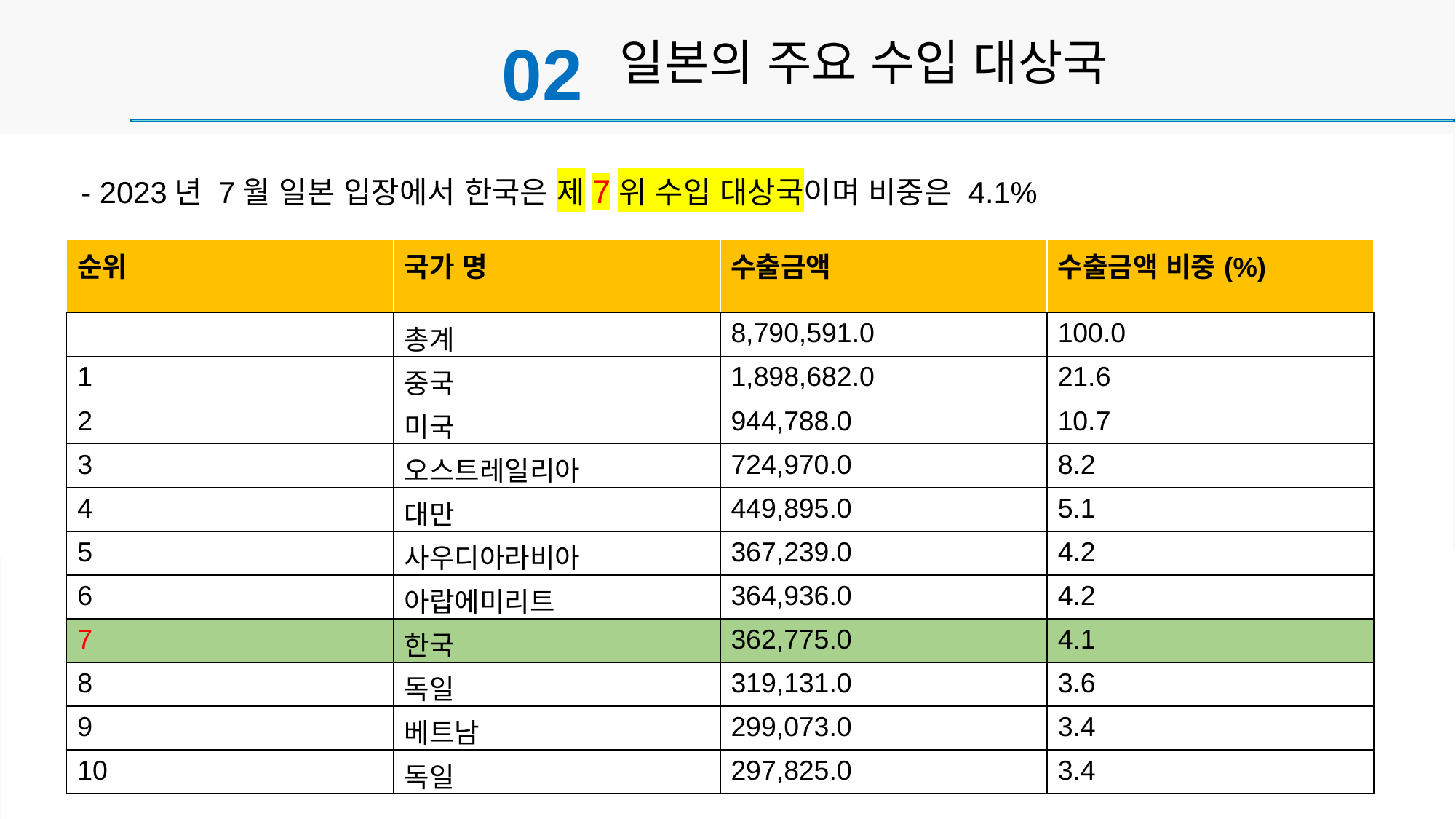

02
일본의 주요 수입 대상국

- 2023년 7월 일본 입장에서 한국은 제7위 수입 대상국이며 비중은 4.1%

| 순위 | 국가 명 | 수출금액 | 수출금액 비중(%) |
| --- | --- | --- | --- |
|  | 총계 | 8,790,591.0 | 100.0 |
| 1 | 중국 | 1,898,682.0 | 21.6 |
| 2 | 미국 | 944,788.0 | 10.7 |
| 3 | 오스트레일리아 | 724,970.0 | 8.2 |
| 4 | 대만 | 449,895.0 | 5.1 |
| 5 | 사우디아라비아 | 367,239.0 | 4.2 |
| 6 | 아랍에미리트 | 364,936.0 | 4.2 |
| 7 | 한국 | 362,775.0 | 4.1 |
| 8 | 독일 | 319,131.0 | 3.6 |
| 9 | 베트남 | 299,073.0 | 3.4 |
| 10 | 독일 | 297,825.0 | 3.4 |
>>